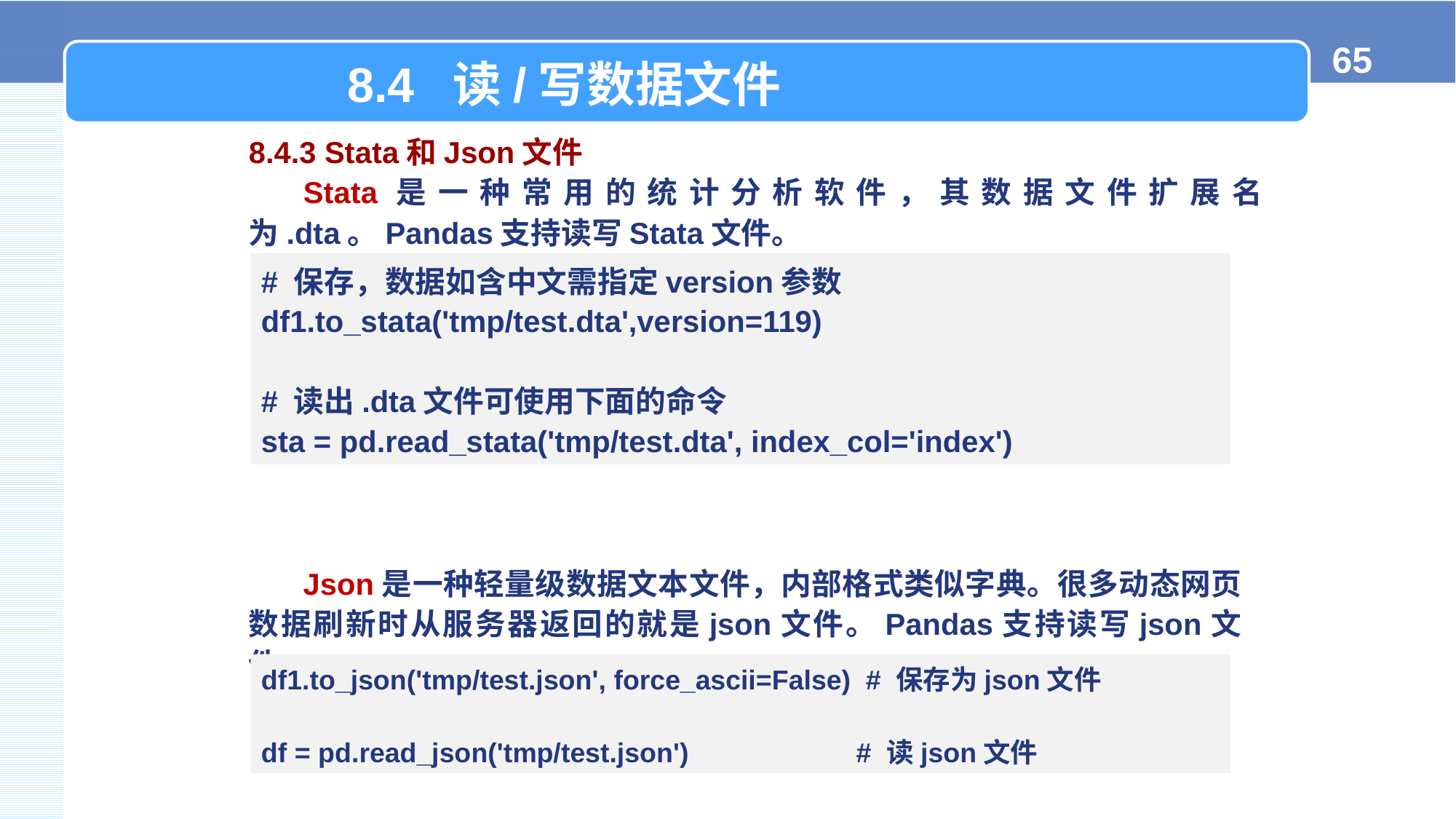

8.4  读/写数据文件
8.4.3 Stata和Json文件
Stata是一种常用的统计分析软件，其数据文件扩展名为.dta。Pandas支持读写Stata文件。
# 保存，数据如含中文需指定version参数
df1.to_stata('tmp/test.dta',version=119)

# 读出.dta文件可使用下面的命令
sta = pd.read_stata('tmp/test.dta', index_col='index')
Json是一种轻量级数据文本文件，内部格式类似字典。很多动态网页数据刷新时从服务器返回的就是json文件。Pandas支持读写json文件。
df1.to_json('tmp/test.json', force_ascii=False)  # 保存为json文件

df = pd.read_json('tmp/test.json')                      # 读json文件